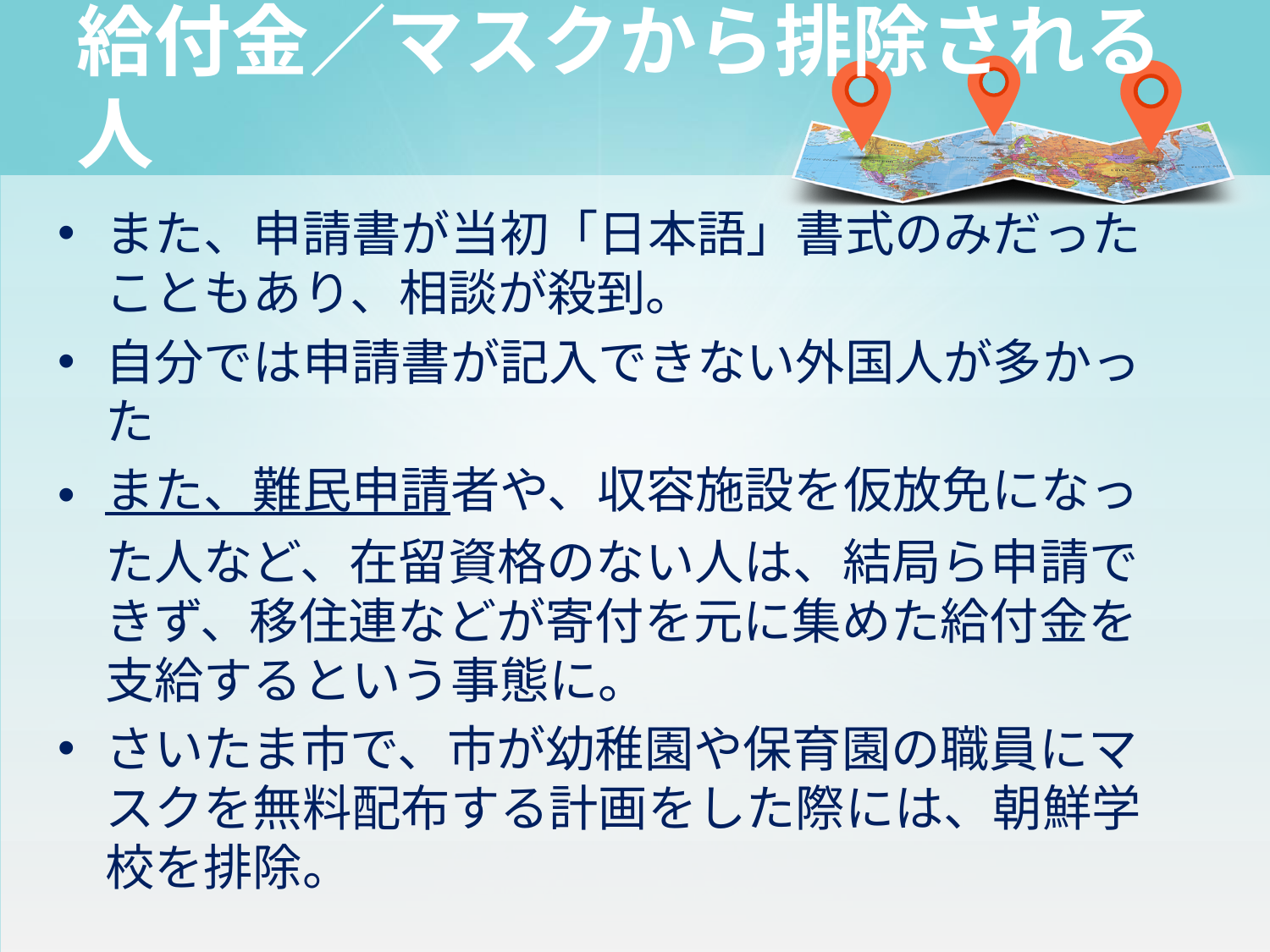

# 給付金／マスクから排除される人
また、申請書が当初「日本語」書式のみだったこともあり、相談が殺到。
自分では申請書が記入できない外国人が多かった
また、難民申請者や、収容施設を仮放免になった人など、在留資格のない人は、結局ら申請できず、移住連などが寄付を元に集めた給付金を支給するという事態に。
さいたま市で、市が幼稚園や保育園の職員にマスクを無料配布する計画をした際には、朝鮮学校を排除。